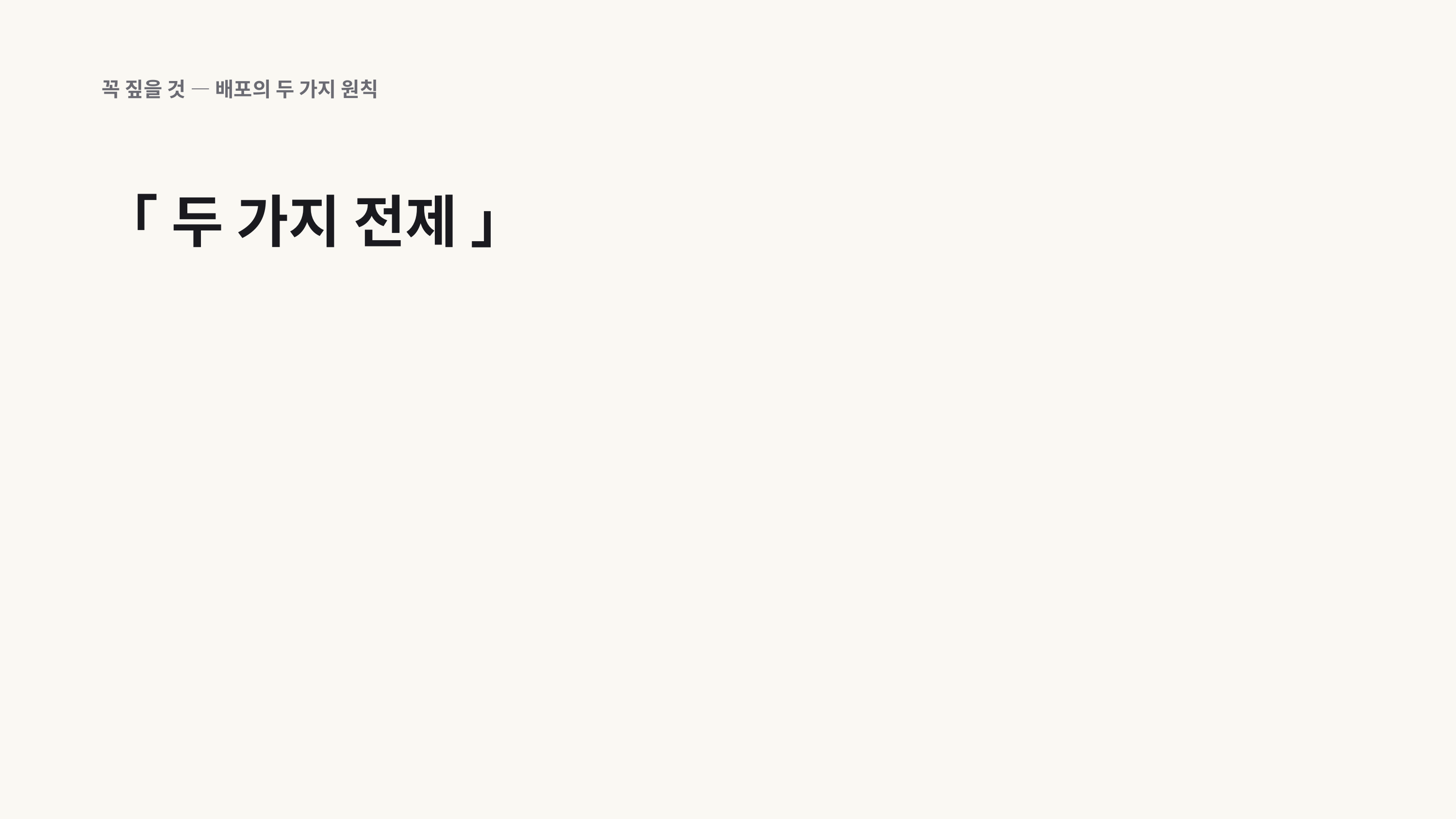

꼭 짚을 것 — 배포의 두 가지 원칙
「 두 가지 전제 」